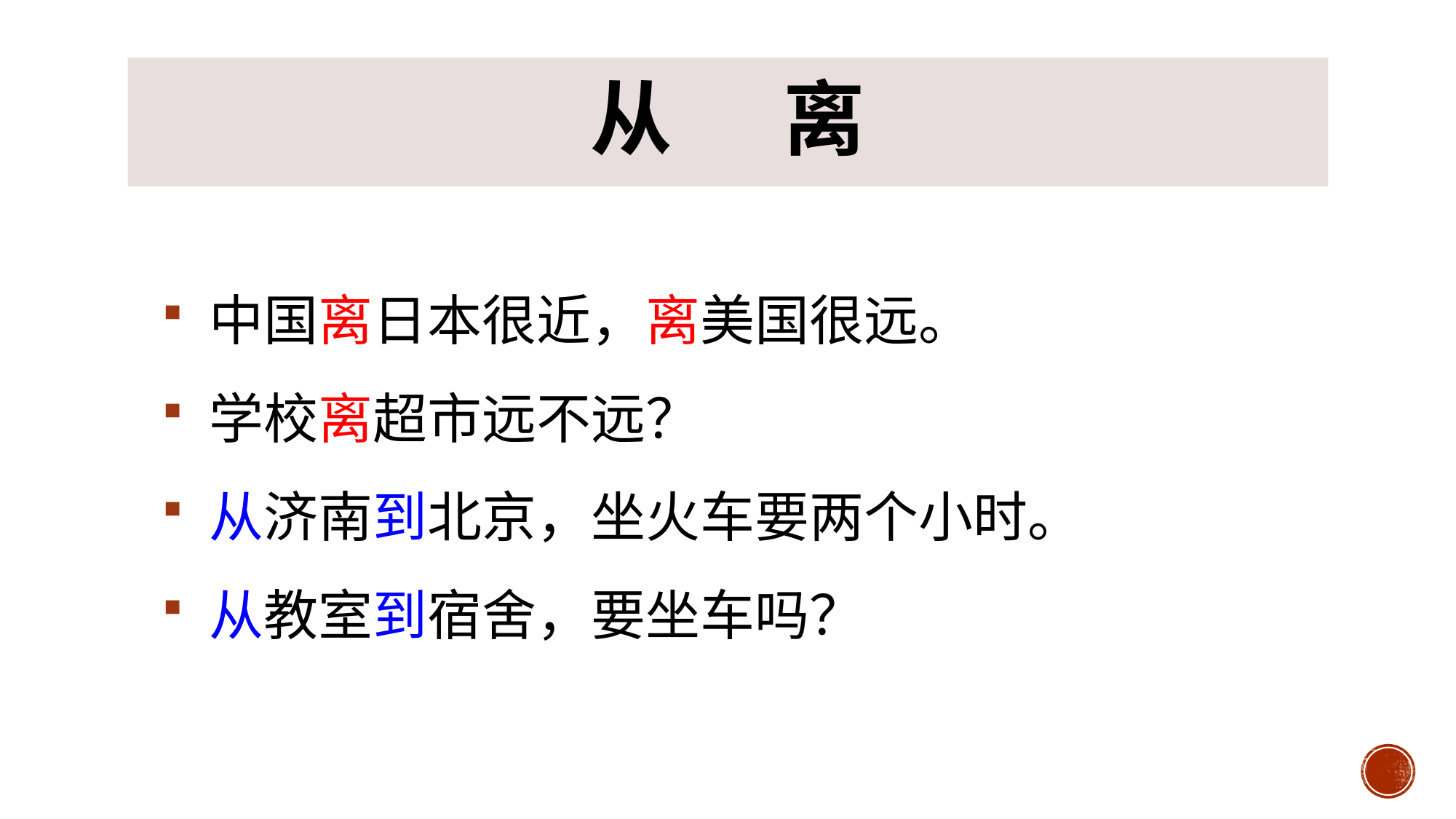

# 从      离
 中国离日本很近，离美国很远。
 学校离超市远不远？
 从济南到北京，坐火车要两个小时。
 从教室到宿舍，要坐车吗？